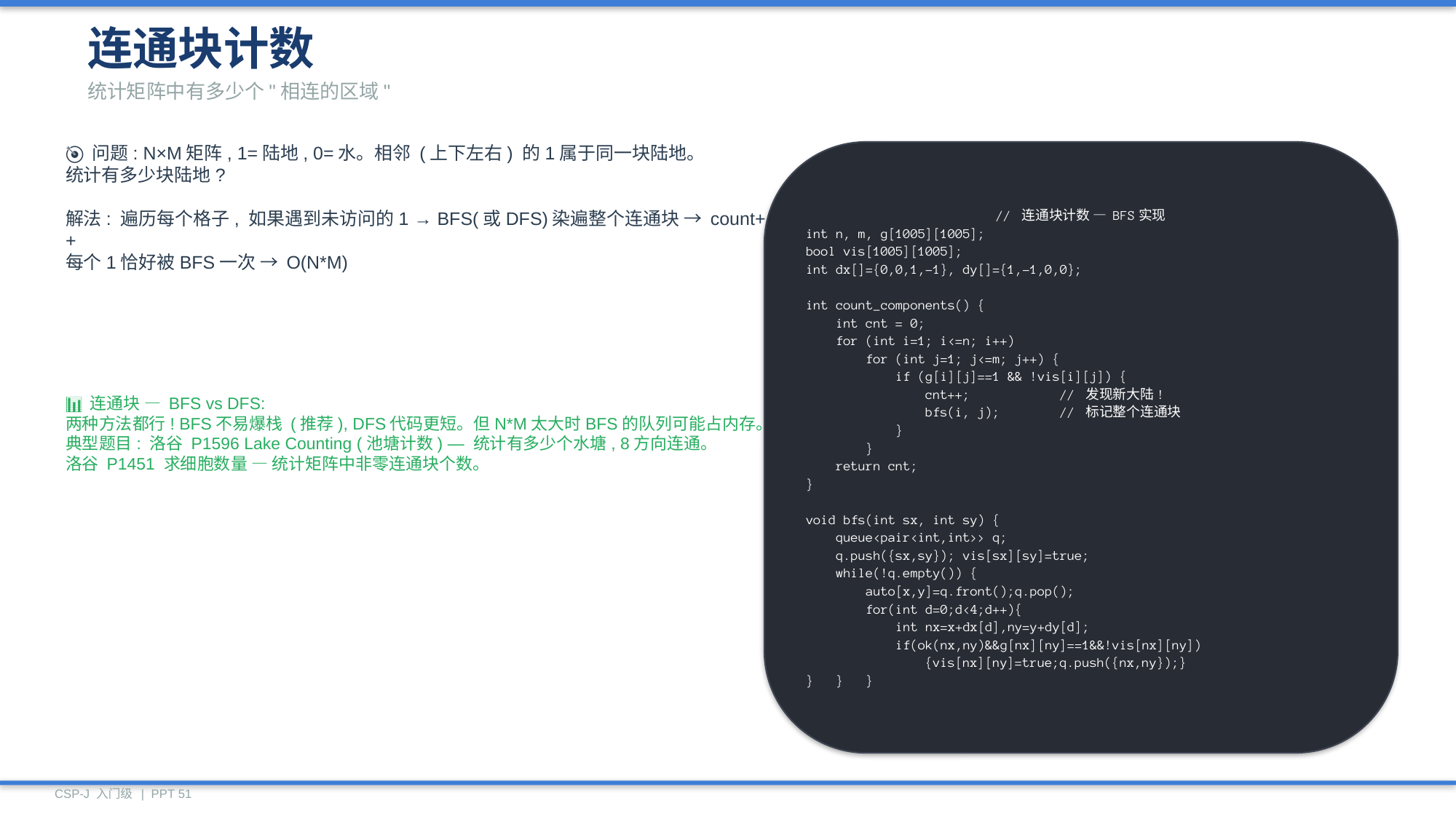

连通块计数
统计矩阵中有多少个"相连的区域"
🎯 问题: N×M矩阵, 1=陆地, 0=水。相邻 (上下左右) 的1属于同一块陆地。
统计有多少块陆地?
解法: 遍历每个格子, 如果遇到未访问的1 → BFS(或DFS)染遍整个连通块 → count++
每个1恰好被BFS一次 → O(N*M)
// 连通块计数 — BFS实现
int n, m, g[1005][1005];
bool vis[1005][1005];
int dx[]={0,0,1,-1}, dy[]={1,-1,0,0};

int count_components() {
    int cnt = 0;
    for (int i=1; i<=n; i++)
        for (int j=1; j<=m; j++) {
            if (g[i][j]==1 && !vis[i][j]) {
                cnt++;            // 发现新大陆!
                bfs(i, j);        // 标记整个连通块
            }
        }
    return cnt;
}

void bfs(int sx, int sy) {
    queue<pair<int,int>> q;
    q.push({sx,sy}); vis[sx][sy]=true;
    while(!q.empty()) {
        auto[x,y]=q.front();q.pop();
        for(int d=0;d<4;d++){
            int nx=x+dx[d],ny=y+dy[d];
            if(ok(nx,ny)&&g[nx][ny]==1&&!vis[nx][ny])
                {vis[nx][ny]=true;q.push({nx,ny});}
}   }   }
📊 连通块 — BFS vs DFS:
两种方法都行! BFS不易爆栈 (推荐), DFS代码更短。但N*M太大时BFS的队列可能占内存。
典型题目: 洛谷 P1596 Lake Counting (池塘计数) — 统计有多少个水塘, 8方向连通。
洛谷 P1451 求细胞数量 — 统计矩阵中非零连通块个数。

CSP-J 入门级  |  PPT 51